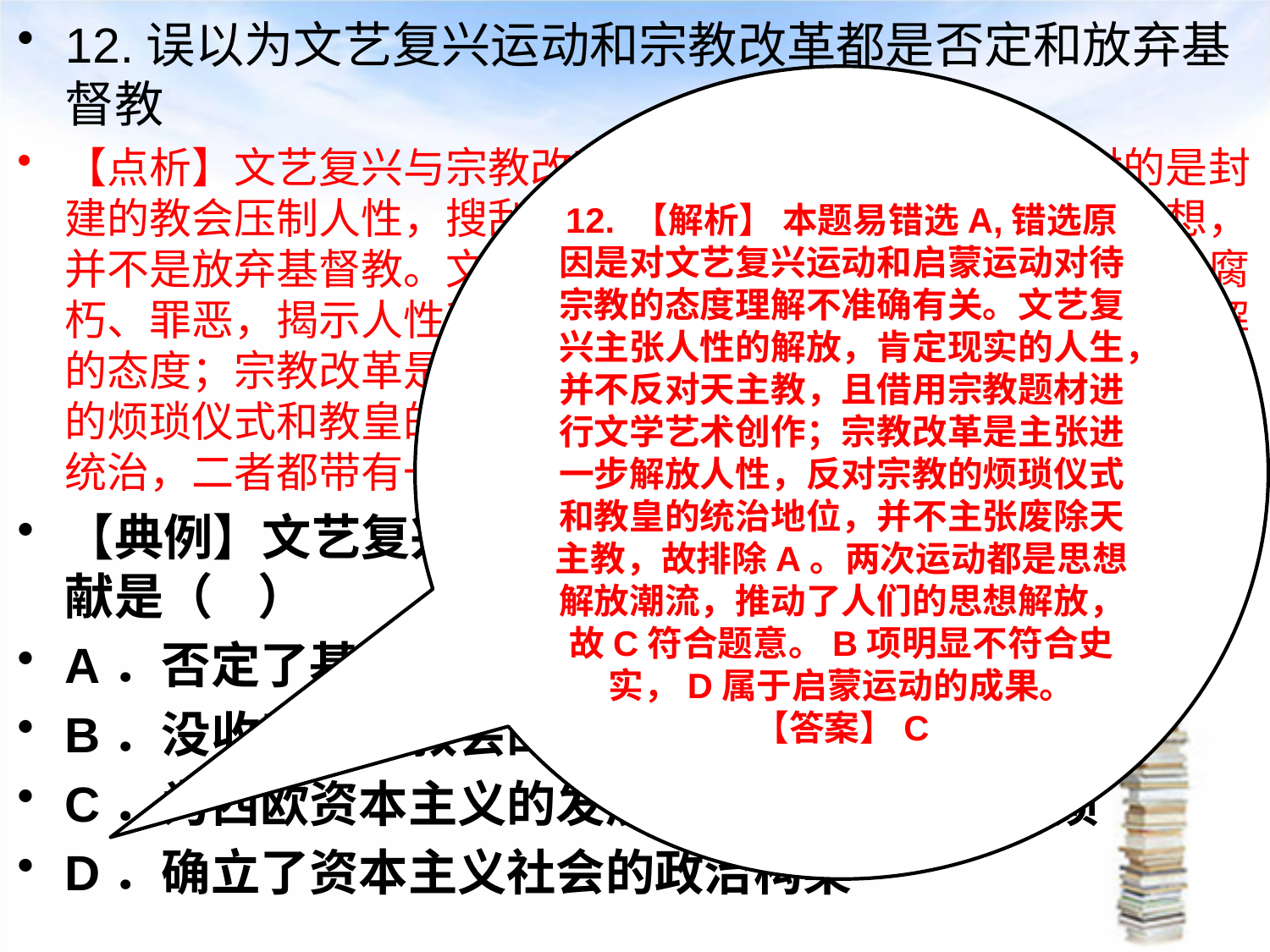

12.误以为文艺复兴运动和宗教改革都是否定和放弃基督教
【点析】文艺复兴与宗教改革对基督教的态度：二者反对的是封建的教会压制人性，搜刮人民，教权高于世俗权利等宗教思想，并不是放弃基督教。文艺复兴借用宗教题材认识并揭露教会的腐朽、罪恶，揭示人性和肯定人的价值，但还是对教会势力抱和解的态度；宗教改革是披着宗教的外衣进行反封建，反对只是宗教的烦琐仪式和教皇的特权地位，并未完全否定基督教神学思想的统治，二者都带有一定的宗教色彩。
【典例】文艺复兴和宗教改革对社会历史发展的主要贡献是（    ）
A．否定了基督教神学思想的统治
B．没收了天主教会的财产，打击了封建势力
C．为西欧资本主义的发展初步解除了精神枷锁
D．确立了资本主义社会的政治构架
#
12. 【解析】 本题易错选A,错选原因是对文艺复兴运动和启蒙运动对待宗教的态度理解不准确有关。文艺复兴主张人性的解放，肯定现实的人生，并不反对天主教，且借用宗教题材进行文学艺术创作；宗教改革是主张进一步解放人性，反对宗教的烦琐仪式和教皇的统治地位，并不主张废除天主教，故排除A。两次运动都是思想解放潮流，推动了人们的思想解放，故C符合题意。B项明显不符合史实，D属于启蒙运动的成果。
【答案】C